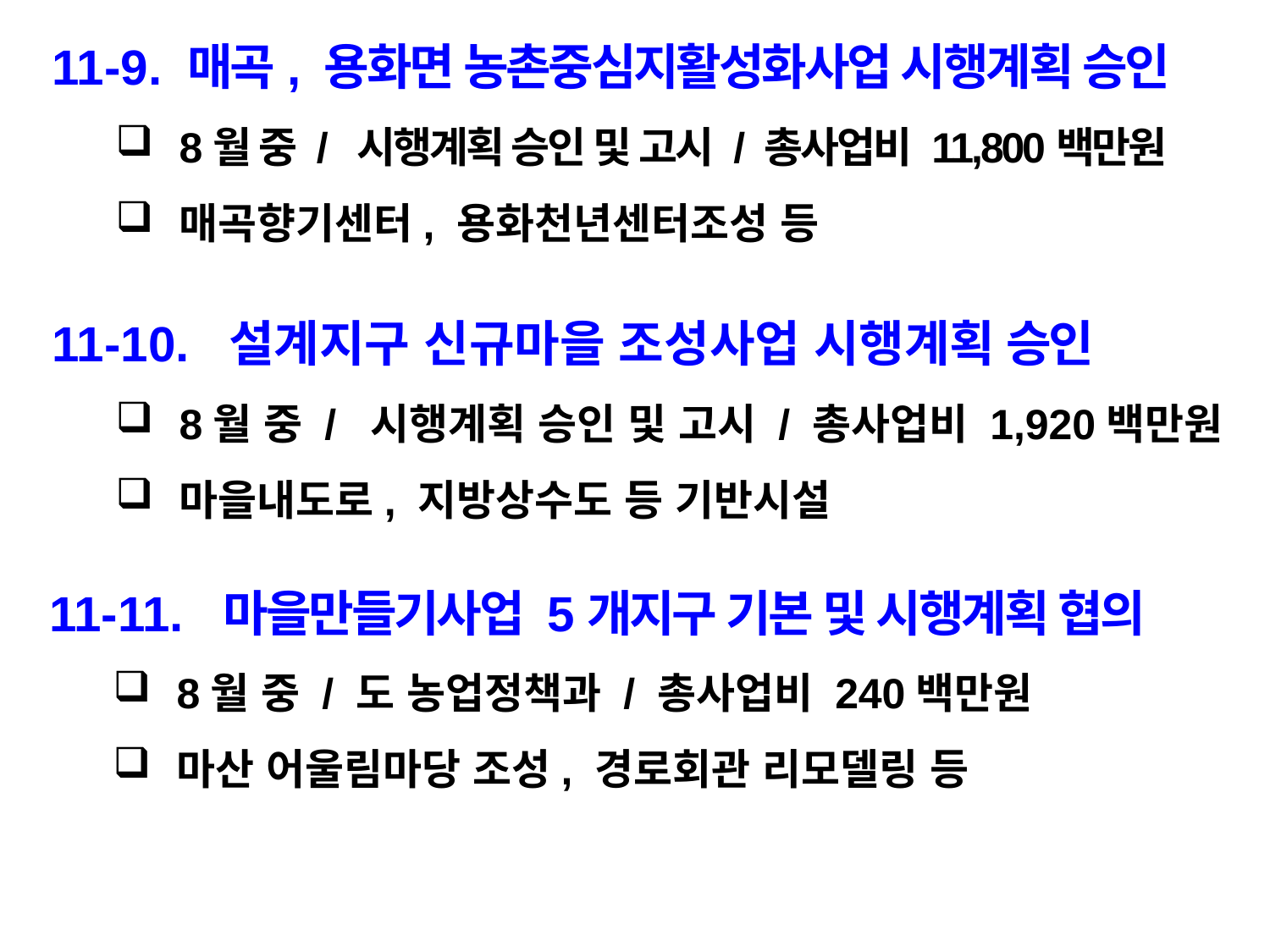

11-9. 매곡, 용화면 농촌중심지활성화사업 시행계획 승인
8월 중 /  시행계획 승인 및 고시 / 총사업비 11,800백만원
매곡향기센터, 용화천년센터조성 등

11-10.  설계지구 신규마을 조성사업 시행계획 승인
8월 중 /  시행계획 승인 및 고시 / 총사업비 1,920백만원
마을내도로, 지방상수도 등 기반시설

11-11.  마을만들기사업 5개지구 기본 및 시행계획 협의
8월 중 / 도 농업정책과 / 총사업비 240백만원
마산 어울림마당 조성, 경로회관 리모델링 등